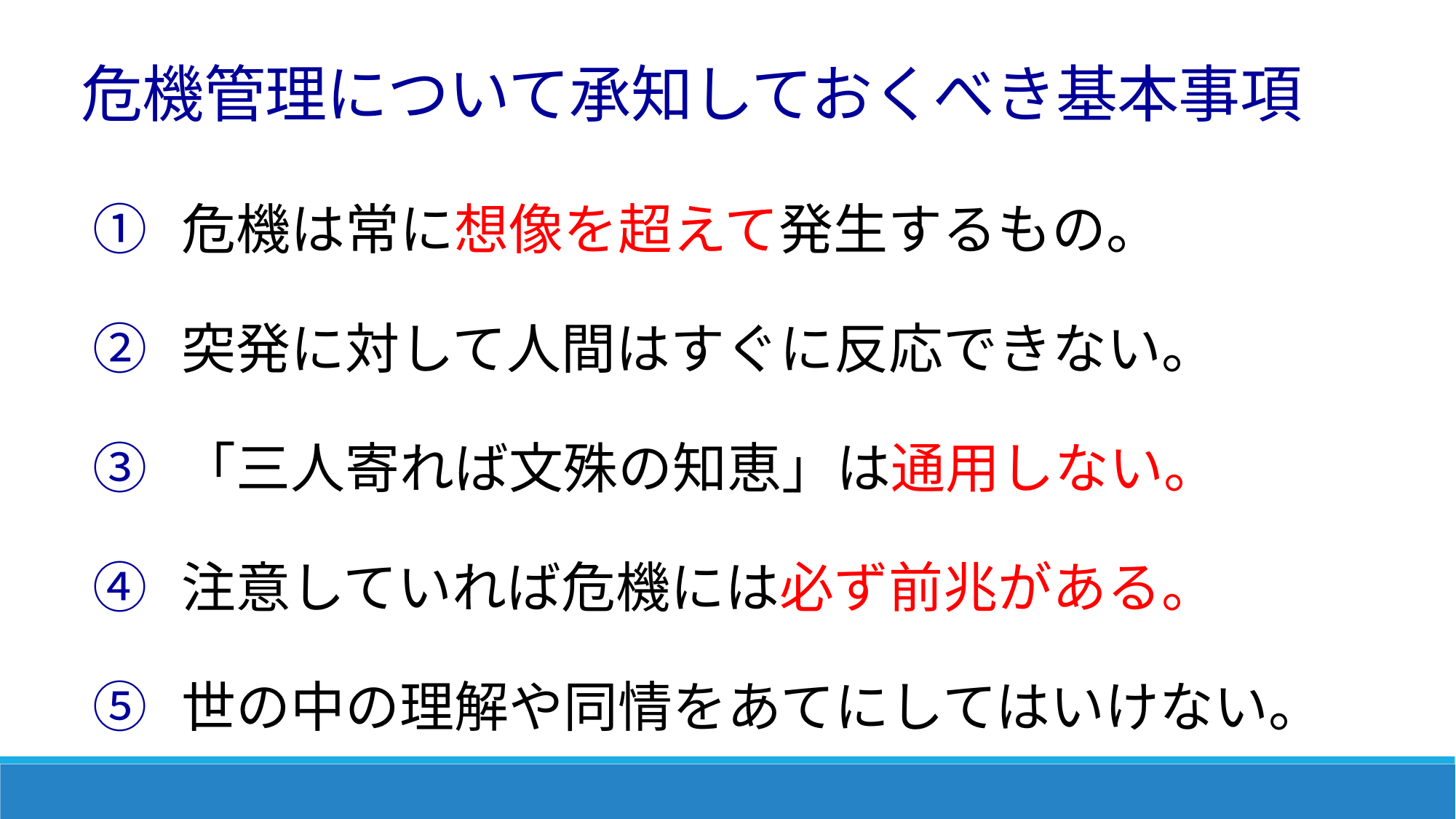

危機管理について承知しておくべき基本事項
危機は常に想像を超えて発生するもの。
突発に対して人間はすぐに反応できない。
「三人寄れば文殊の知恵」は通用しない。
注意していれば危機には必ず前兆がある。
世の中の理解や同情をあてにしてはいけない。